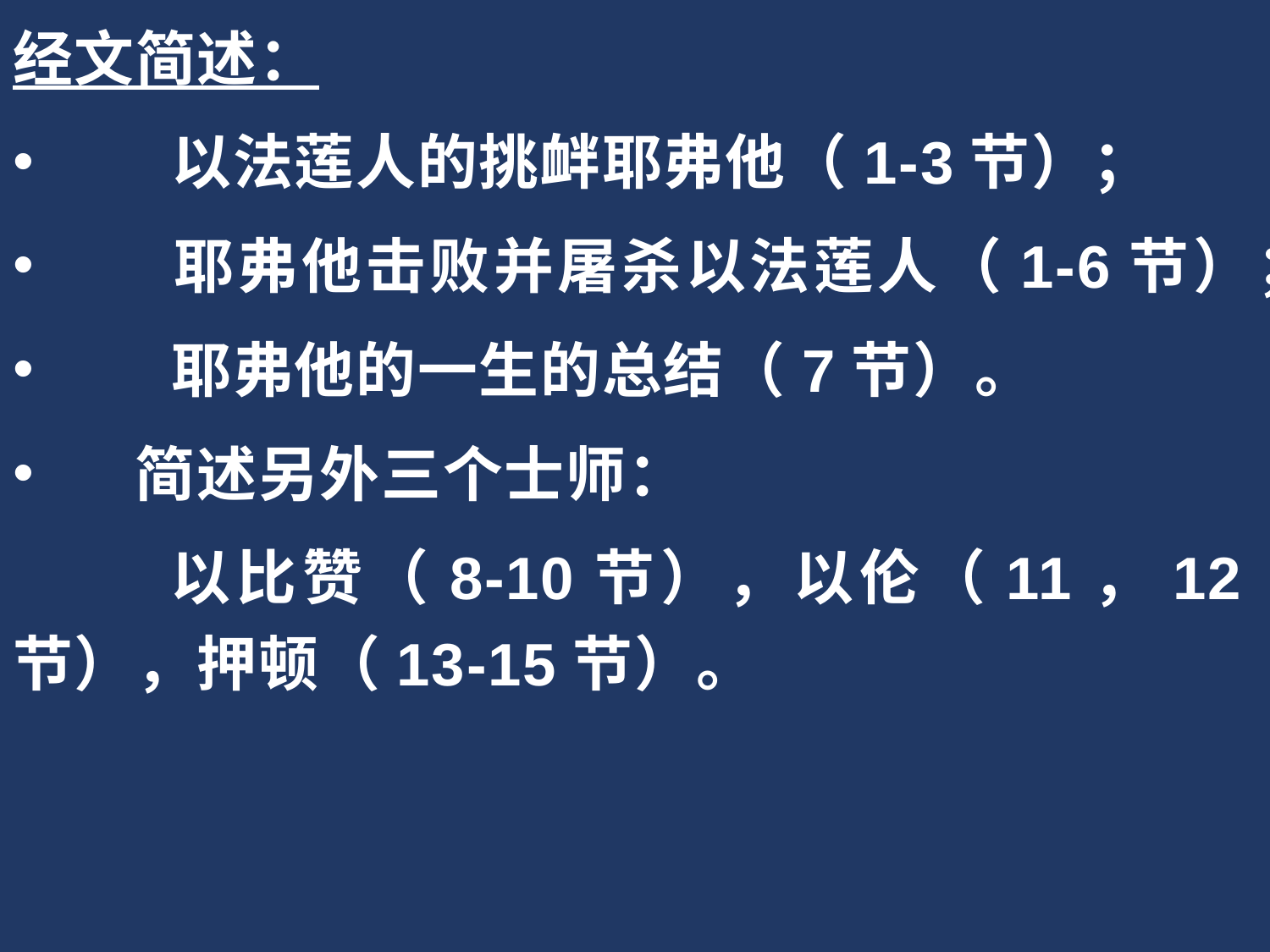

经文简述：
	以法莲人的挑衅耶弗他（1-3节）；
	耶弗他击败并屠杀以法莲人（1-6节）；
	耶弗他的一生的总结（7节）。
     简述另外三个士师：
       以比赞（8-10节），以伦（11，12节），押顿（13-15节）。